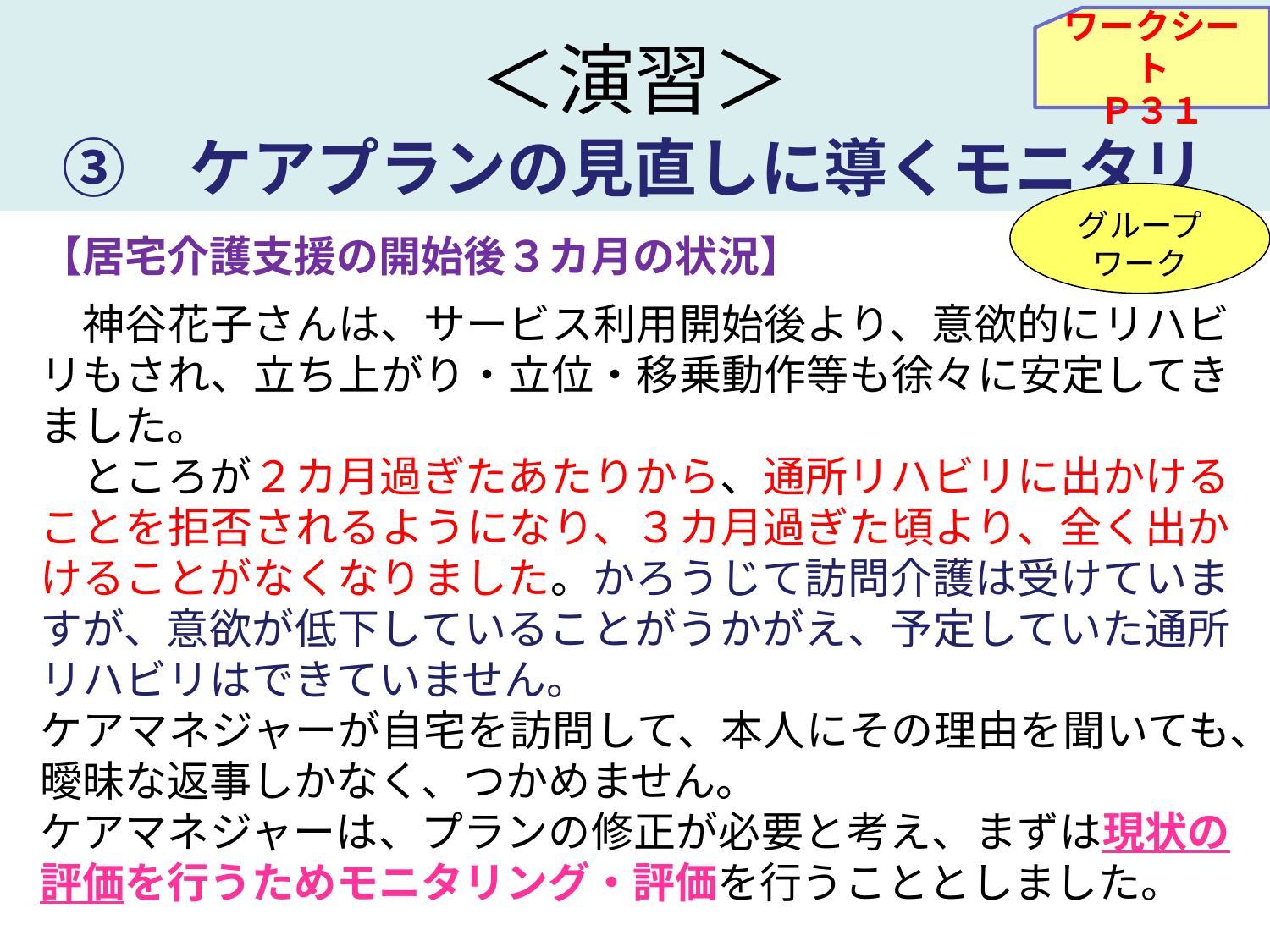

# ＜演習＞
ワークシート
Ｐ３１
　➂　ケアプランの見直しに導くモニタリング

グループワーク
【居宅介護支援の開始後３カ月の状況】

　神谷花子さんは、サービス利用開始後より、意欲的にリハビリもされ、立ち上がり・立位・移乗動作等も徐々に安定してきました。
　ところが２カ月過ぎたあたりから、通所リハビリに出かけることを拒否されるようになり、３カ月過ぎた頃より、全く出かけることがなくなりました。かろうじて訪問介護は受けていますが、意欲が低下していることがうかがえ、予定していた通所リハビリはできていません。
ケアマネジャーが自宅を訪問して、本人にその理由を聞いても、曖昧な返事しかなく、つかめません。
ケアマネジャーは、プランの修正が必要と考え、まずは現状の評価を行うためモニタリング・評価を行うこととしました。